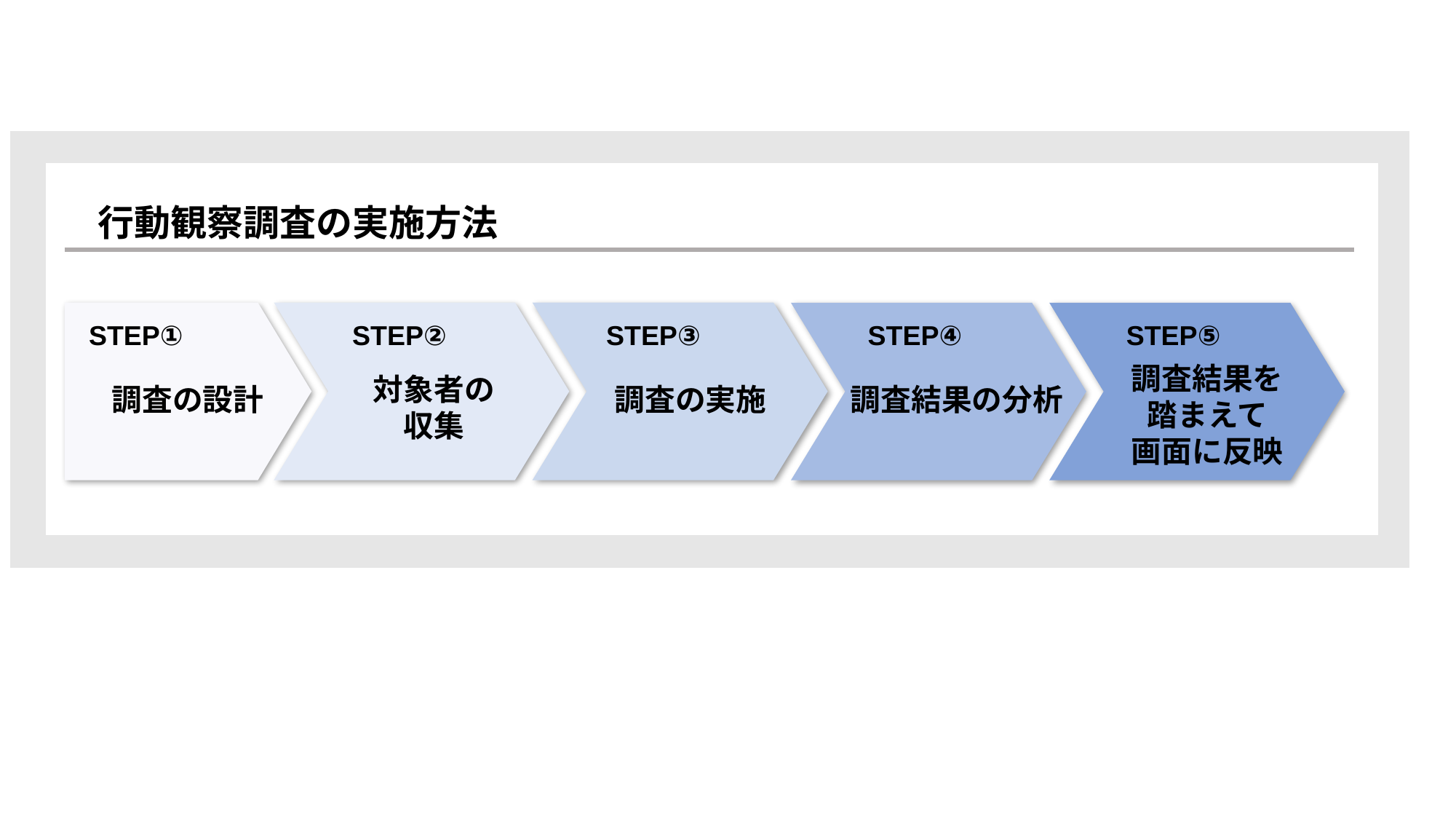

行動観察調査の流れ
行動観察調査の実施方法

STEP①
STEP②
STEP③
STEP④
STEP④
STEP①
STEP②
STEP③
STEP④
STEP⑤
ターゲットの
選定
行動意図の
掘り下げ
行動意図の
掘り下げ
調査結果を
踏まえて
画面に反映
行動観察
仮説を立てる
対象者の
収集
調査の設計
調査の実施
調査結果の分析